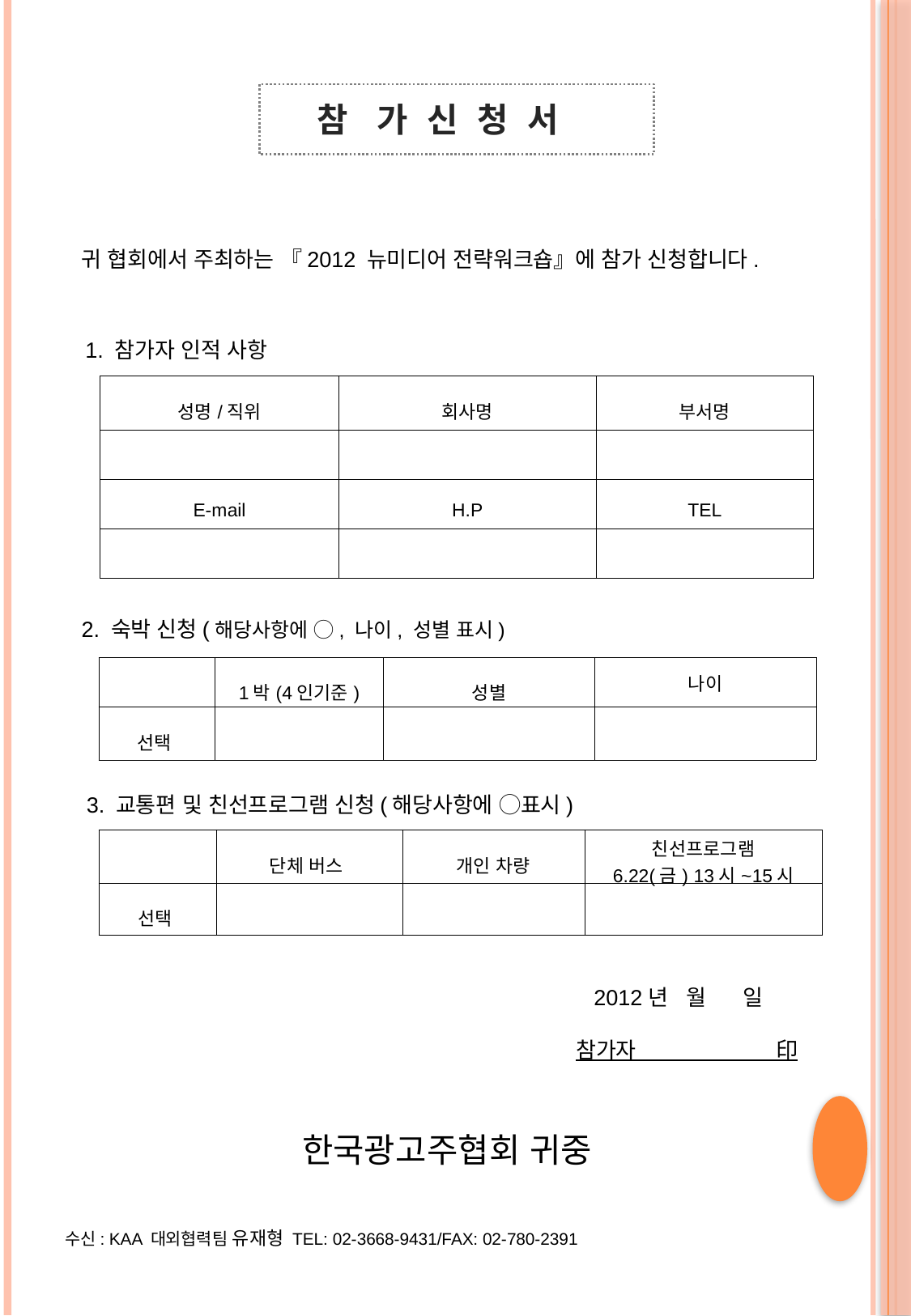

참   가  신  청  서
귀 협회에서 주최하는 『2012 뉴미디어 전략워크숍』에 참가 신청합니다.
1. 참가자 인적 사항
| 성명/직위 | 회사명 | 부서명 |
| --- | --- | --- |
|  |  |  |
| E-mail | H.P | TEL |
|  |  |  |
2. 숙박 신청(해당사항에 ◯, 나이, 성별 표시)
|  | 1박(4인기준) | 성별 | 나이 |
| --- | --- | --- | --- |
| 선택 |  |  |  |
3. 교통편 및 친선프로그램 신청(해당사항에 ◯표시)
|  | 단체 버스 | 개인 차량 | 친선프로그램 6.22(금) 13시~15시 |
| --- | --- | --- | --- |
| 선택 |  |  |  |
2012년   월      일

  참가자                       印
한국광고주협회 귀중
수신: KAA 대외협력팀 유재형 TEL: 02-3668-9431/FAX: 02-780-2391